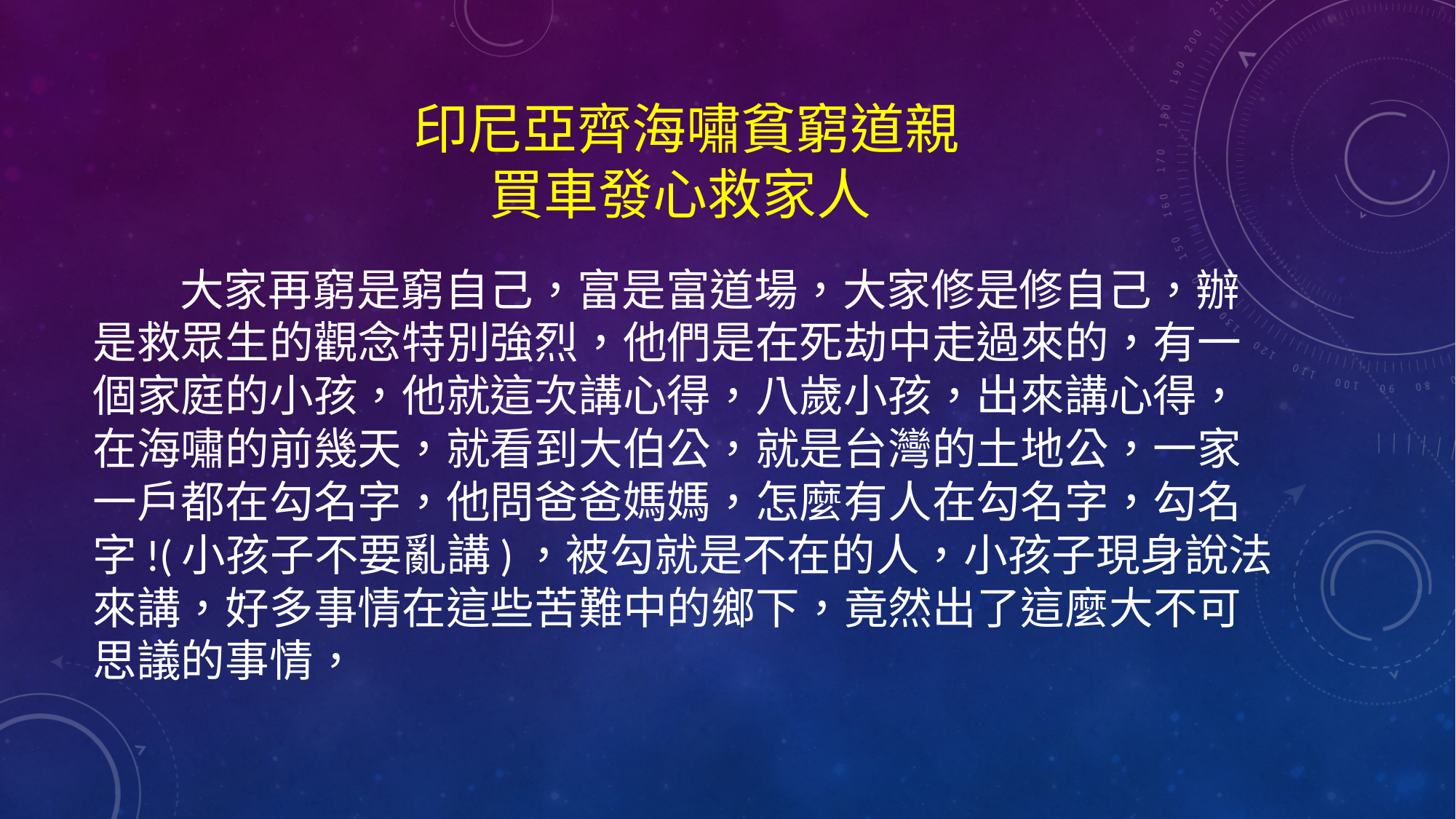

# 印尼亞齊海嘯貧窮道親 買車發心救家人
        大家再窮是窮自己，富是富道場，大家修是修自己，辦是救眾生的觀念特別強烈，他們是在死劫中走過來的，有一個家庭的小孩，他就這次講心得，八歲小孩，出來講心得，在海嘯的前幾天，就看到大伯公，就是台灣的土地公，一家一戶都在勾名字，他問爸爸媽媽，怎麼有人在勾名字，勾名字!(小孩子不要亂講)，被勾就是不在的人，小孩子現身說法來講，好多事情在這些苦難中的鄉下，竟然出了這麼大不可思議的事情，